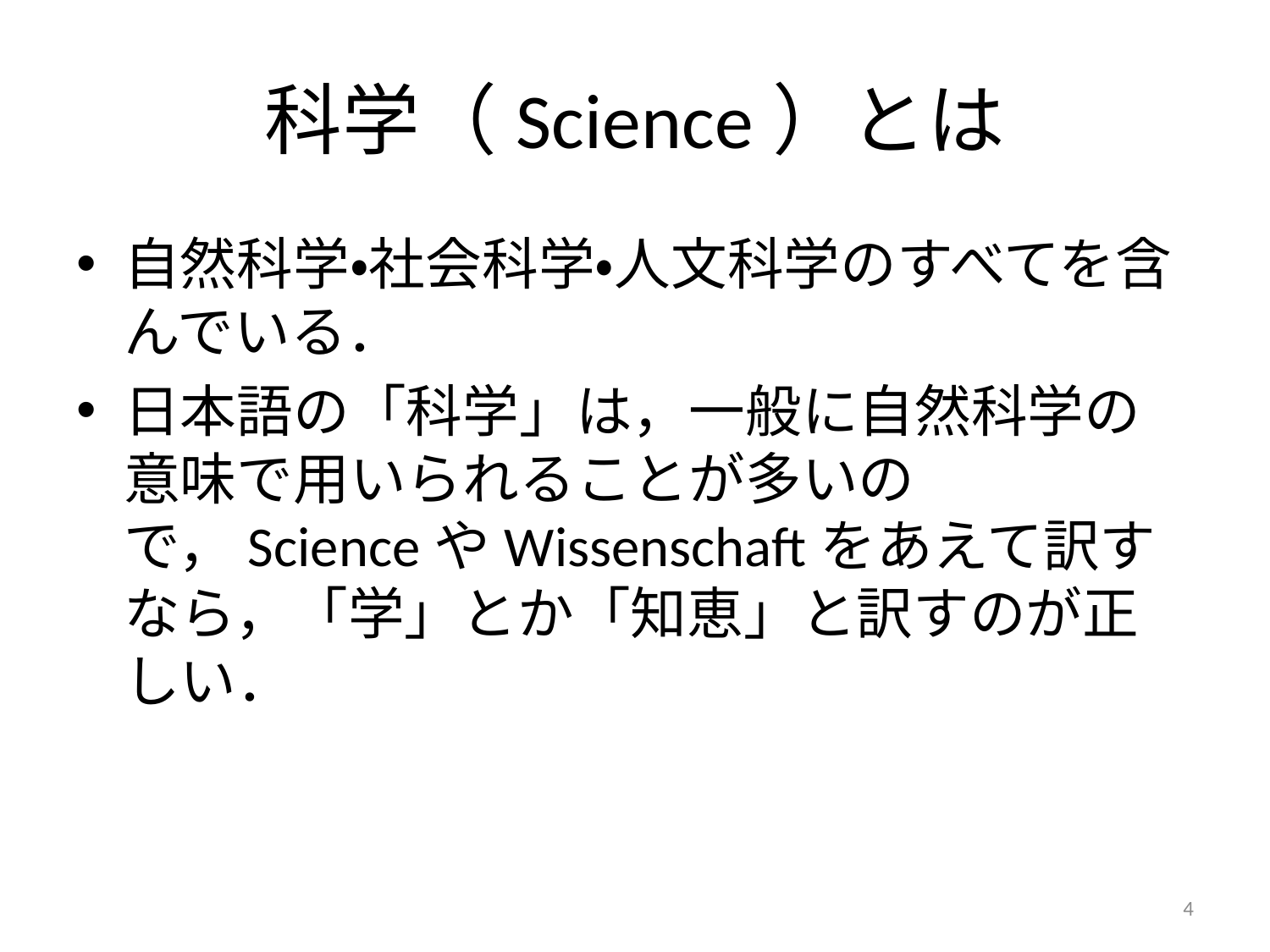

# 科学（Science）とは
自然科学・社会科学・人文科学のすべてを含んでいる．
日本語の「科学」は，一般に自然科学の意味で用いられることが多いので，ScienceやWissenschaftをあえて訳すなら，「学」とか「知恵」と訳すのが正しい．

4